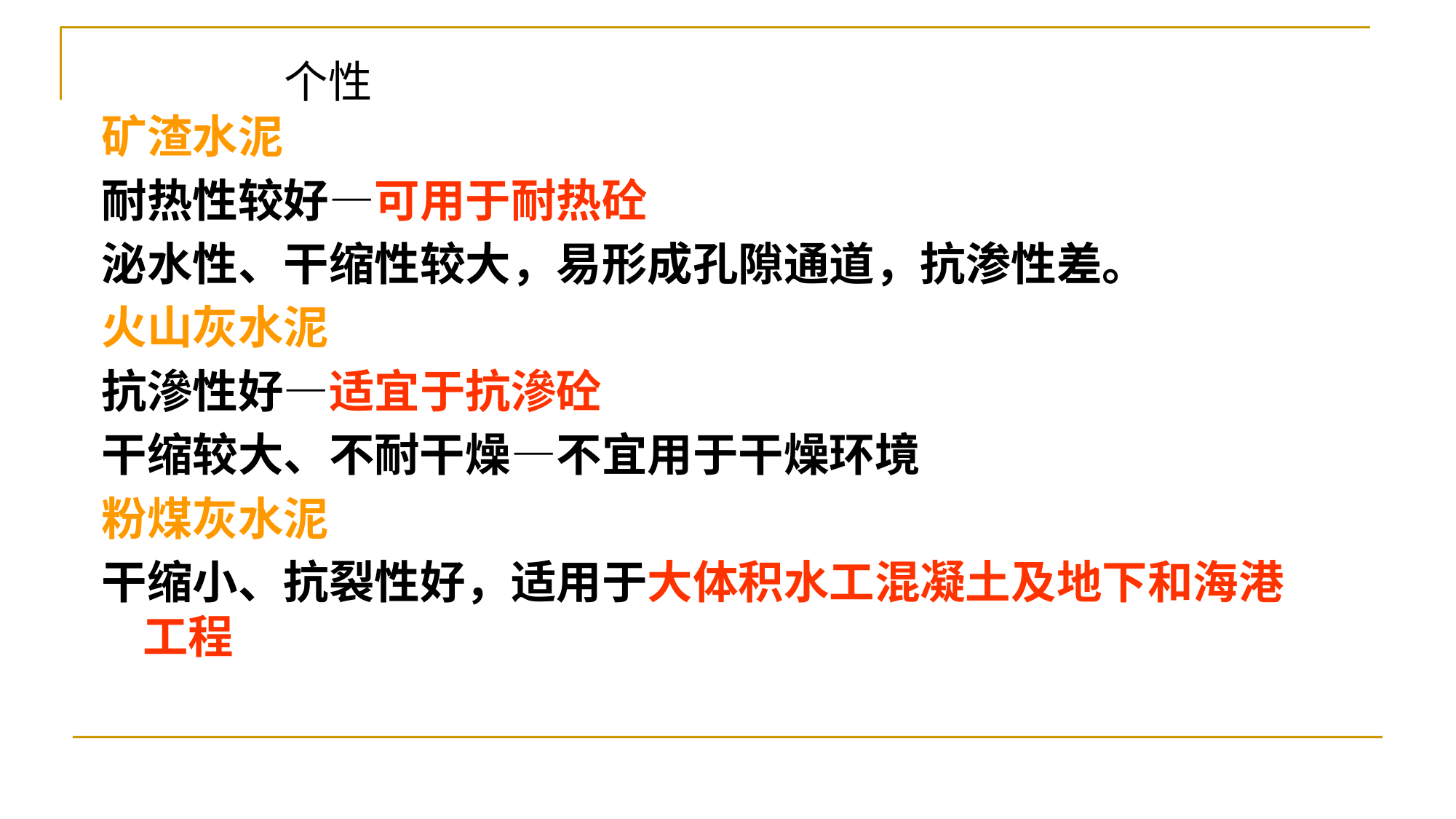

# 个性
矿渣水泥
耐热性较好—可用于耐热砼
泌水性、干缩性较大，易形成孔隙通道，抗渗性差。
火山灰水泥
抗滲性好—适宜于抗滲砼
干缩较大、不耐干燥—不宜用于干燥环境
粉煤灰水泥
干缩小、抗裂性好，适用于大体积水工混凝土及地下和海港工程